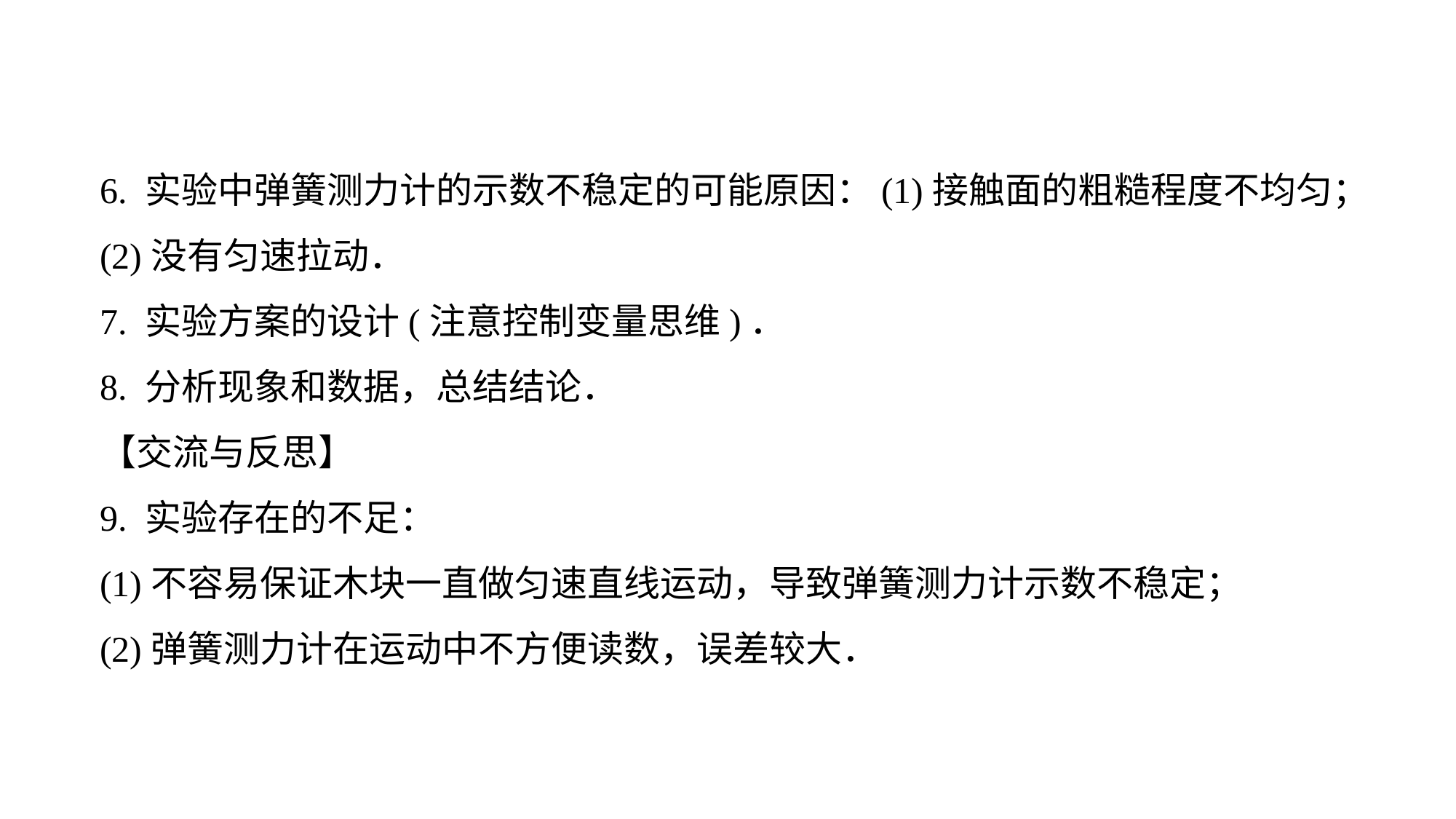

6. 实验中弹簧测力计的示数不稳定的可能原因：(1)接触面的粗糙程度不均匀；
(2)没有匀速拉动．
7. 实验方案的设计(注意控制变量思维)．
8. 分析现象和数据，总结结论．
【交流与反思】
9. 实验存在的不足：
(1)不容易保证木块一直做匀速直线运动，导致弹簧测力计示数不稳定；
(2)弹簧测力计在运动中不方便读数，误差较大．